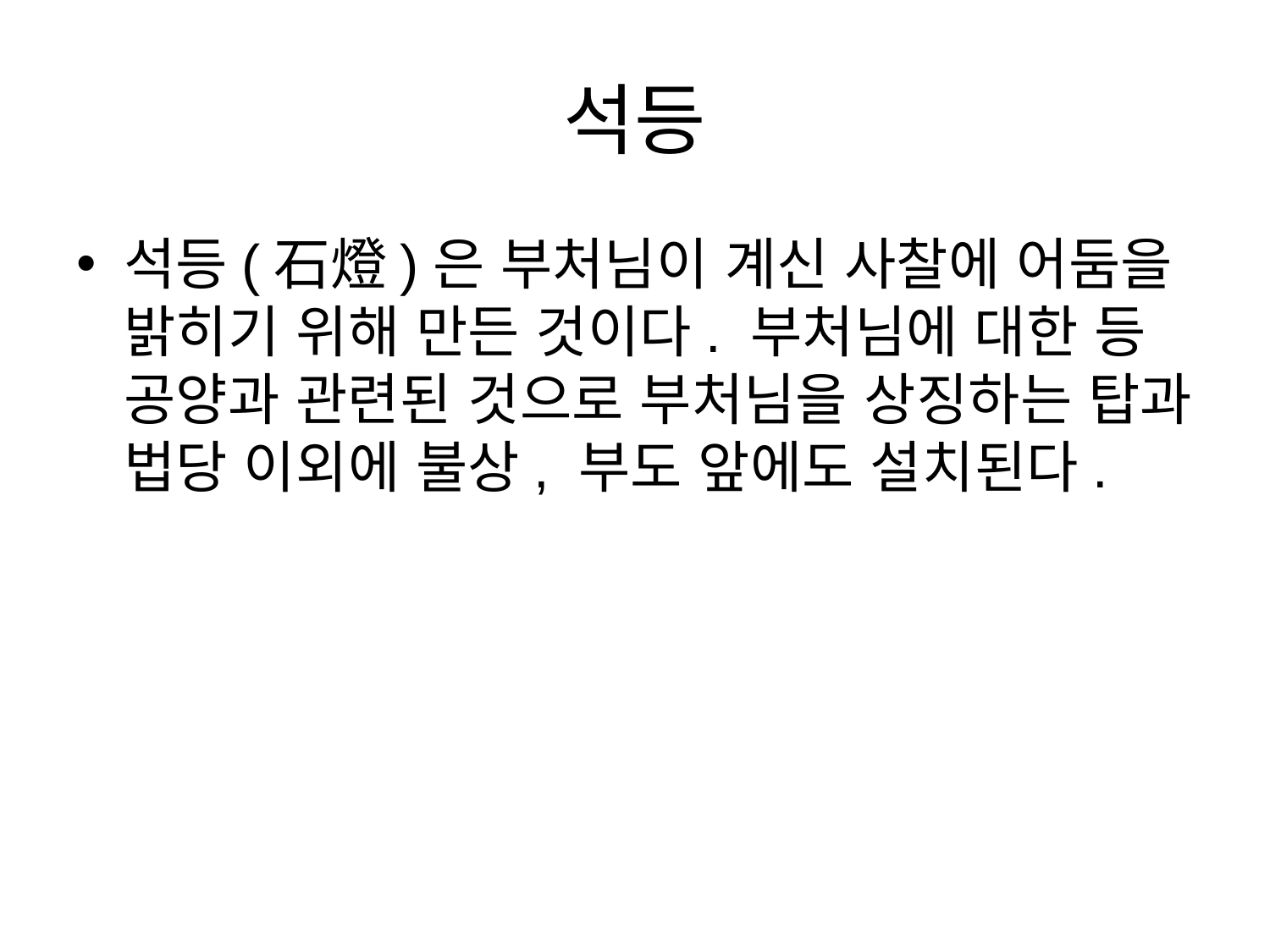

# 석등
석등(石燈)은 부처님이 계신 사찰에 어둠을 밝히기 위해 만든 것이다. 부처님에 대한 등 공양과 관련된 것으로 부처님을 상징하는 탑과 법당 이외에 불상, 부도 앞에도 설치된다.